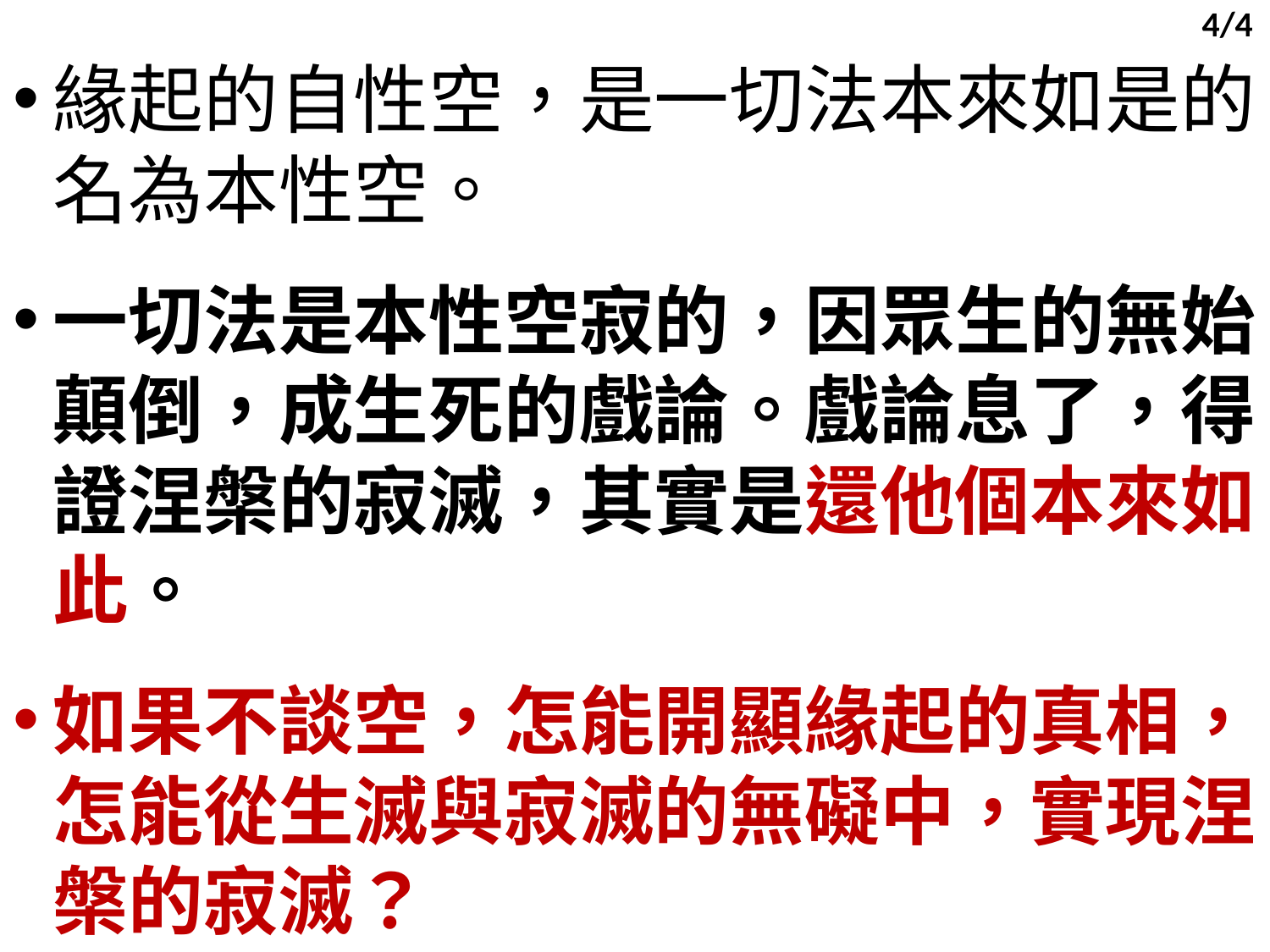

4/4
緣起的自性空，是一切法本來如是的，名為本性空。
一切法是本性空寂的，因眾生的無始顛倒，成生死的戲論。戲論息了，得證涅槃的寂滅，其實是還他個本來如此。
如果不談空，怎能開顯緣起的真相，怎能從生滅與寂滅的無礙中，實現涅槃的寂滅？